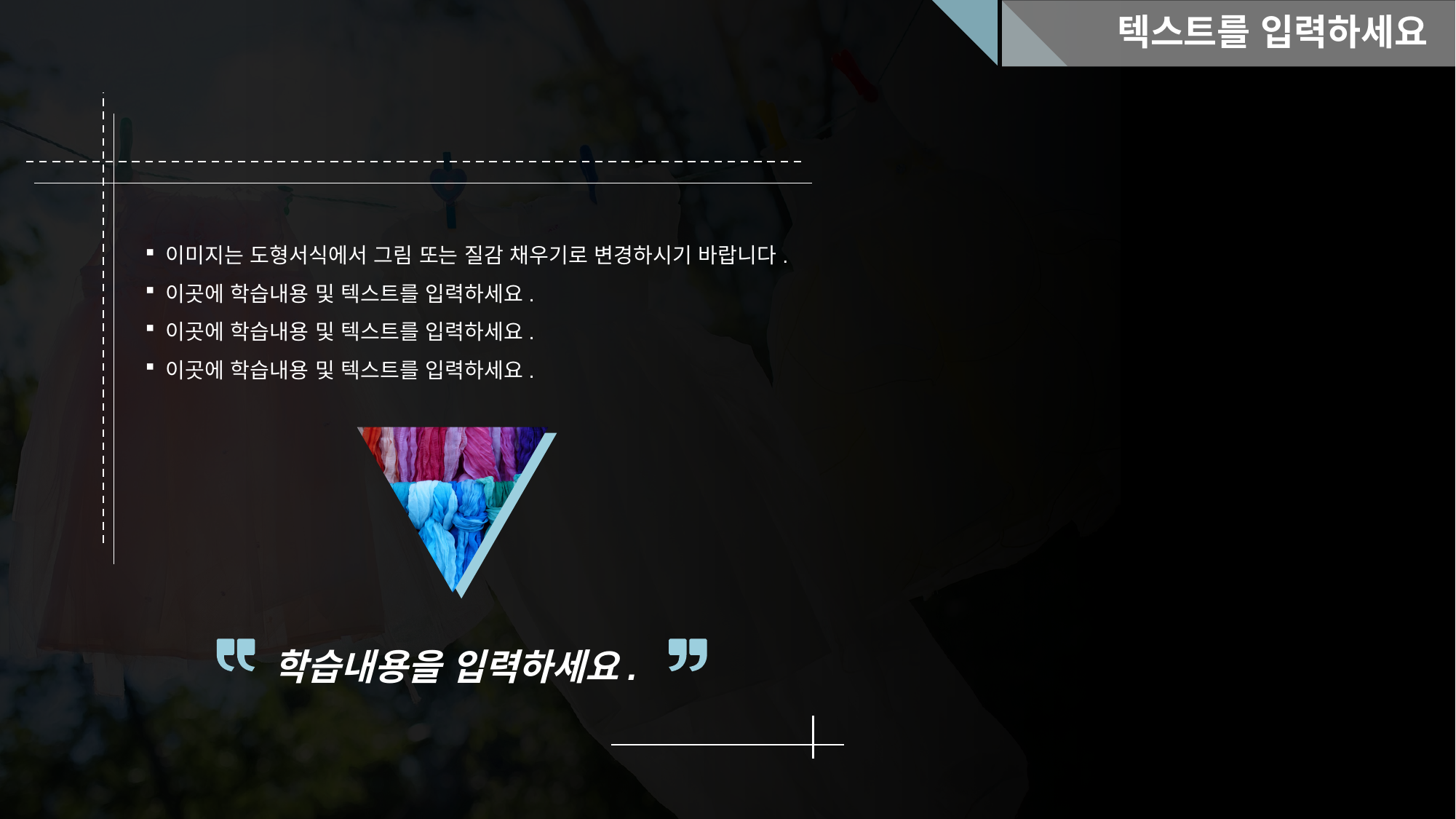

텍스트를 입력하세요
이미지는 도형서식에서 그림 또는 질감 채우기로 변경하시기 바랍니다.
이곳에 학습내용 및 텍스트를 입력하세요.
이곳에 학습내용 및 텍스트를 입력하세요.
이곳에 학습내용 및 텍스트를 입력하세요.

학습내용을 입력하세요.